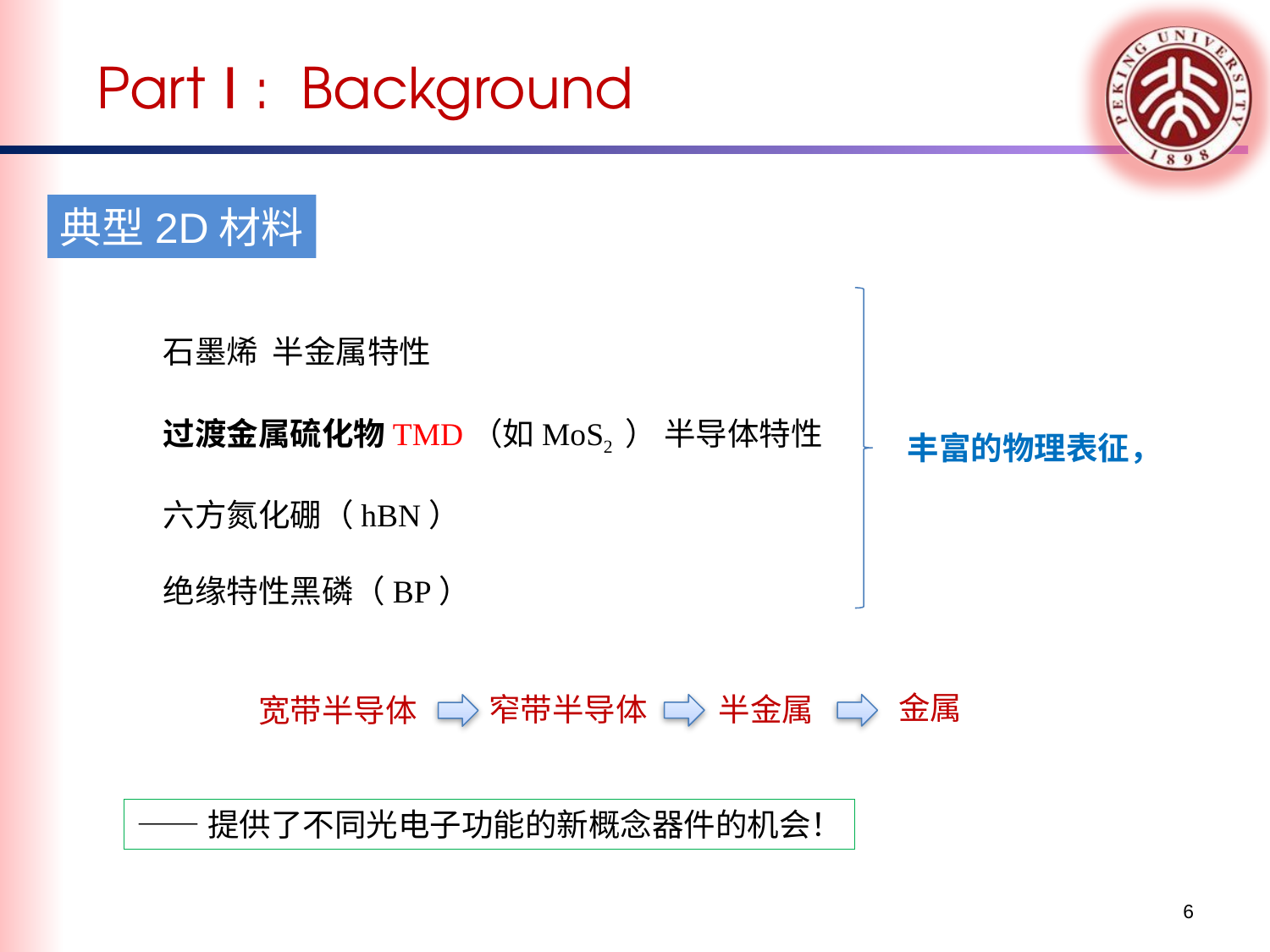

Part Ⅰ :  Background
典型2D材料
石墨烯  半金属特性
过渡金属硫化物TMD（如MoS2 ） 半导体特性
六方氮化硼（hBN）
绝缘特性黑磷（BP）

丰富的物理表征，
金属
窄带半导体
半金属
宽带半导体

——提供了不同光电子功能的新概念器件的机会！
6